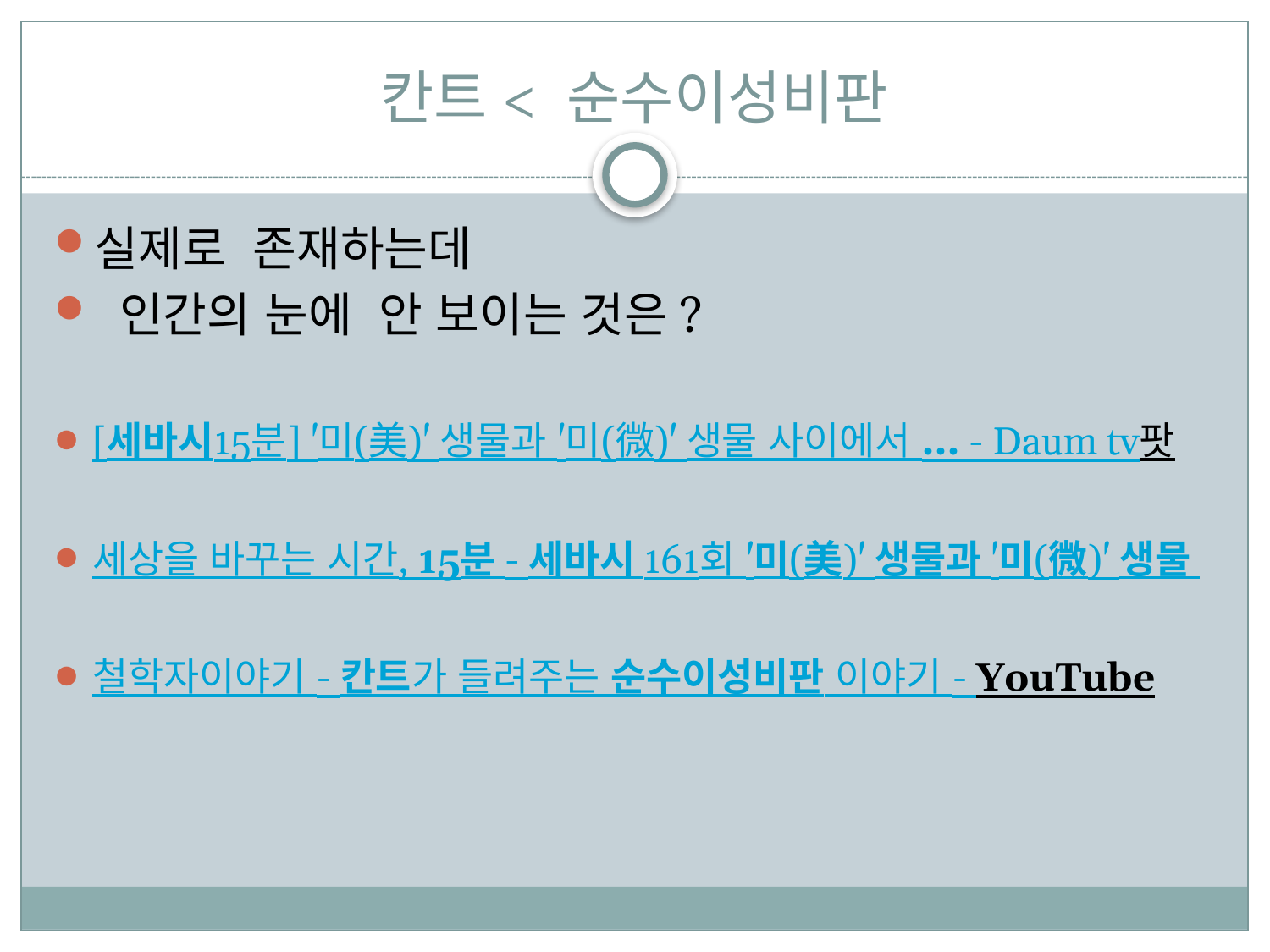

# 칸트< 순수이성비판
실제로  존재하는데
 인간의 눈에  안 보이는 것은?

[세바시15분] '미(美)' 생물과 '미(微)' 생물 사이에서 ... - Daum tv팟

세상을 바꾸는 시간, 15분 - 세바시 161회 '미(美)' 생물과 '미(微)' 생물

철학자이야기 - 칸트가 들려주는 순수이성비판 이야기 - YouTube